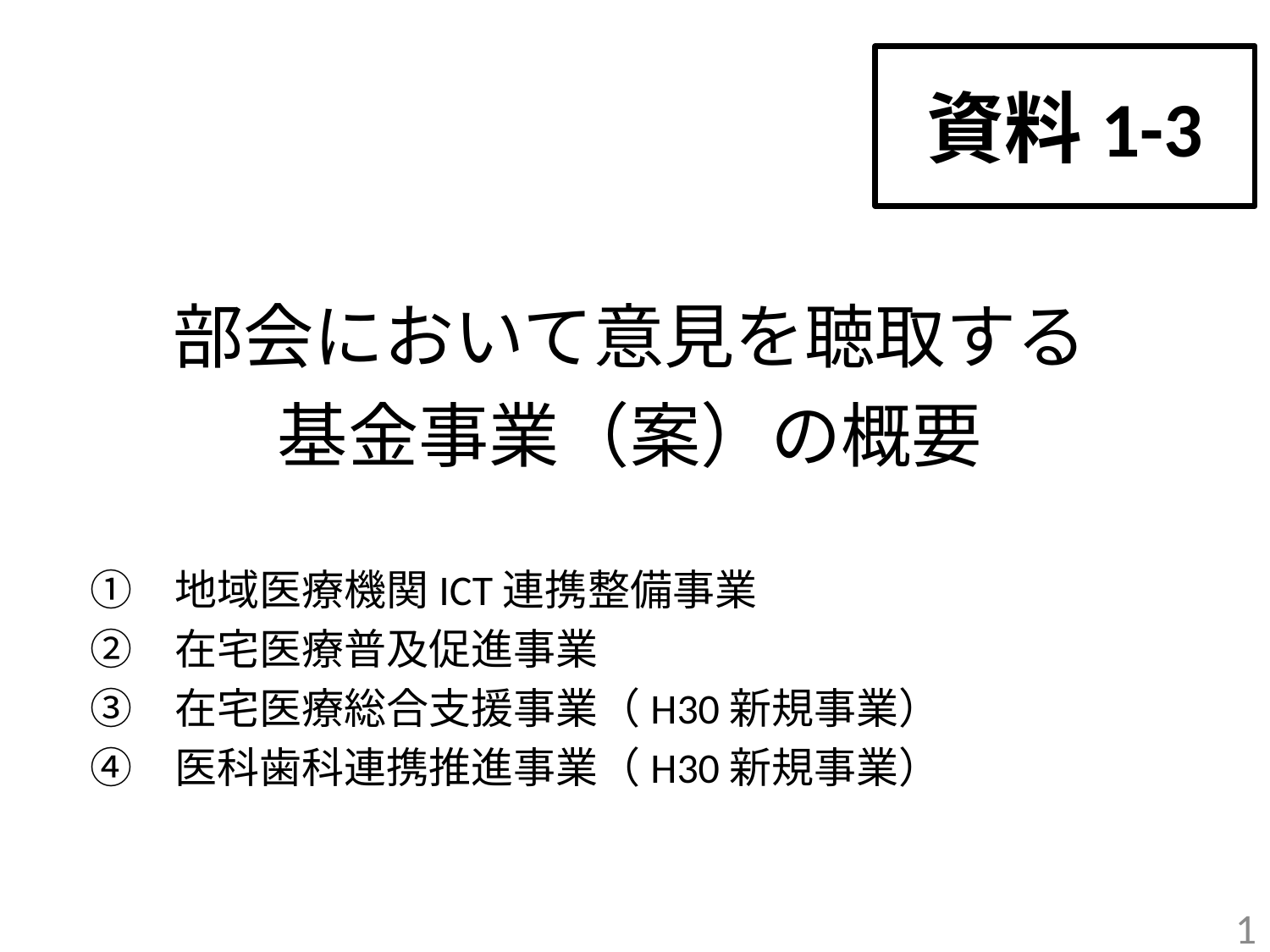

# 資料1-3
部会において意見を聴取する
基金事業（案）の概要

　①　地域医療機関ICT連携整備事業
　②　在宅医療普及促進事業
　③　在宅医療総合支援事業（H30新規事業）
　④　医科歯科連携推進事業（H30新規事業）
1